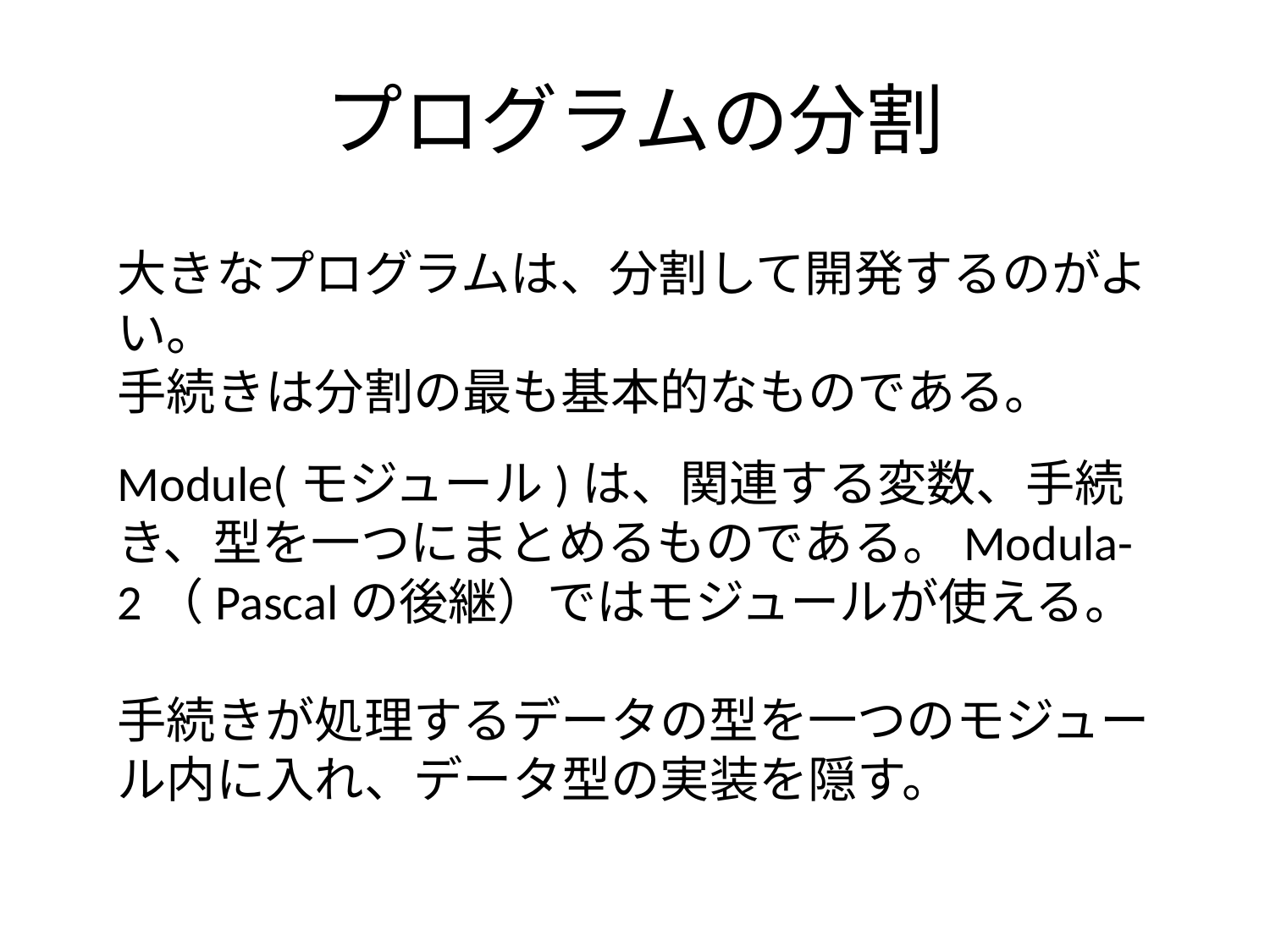

# プログラムの分割
大きなプログラムは、分割して開発するのがよい。
手続きは分割の最も基本的なものである。
Module(モジュール)は、関連する変数、手続き、型を一つにまとめるものである。Modula-2（Pascalの後継）ではモジュールが使える。

手続きが処理するデータの型を一つのモジュール内に入れ、データ型の実装を隠す。